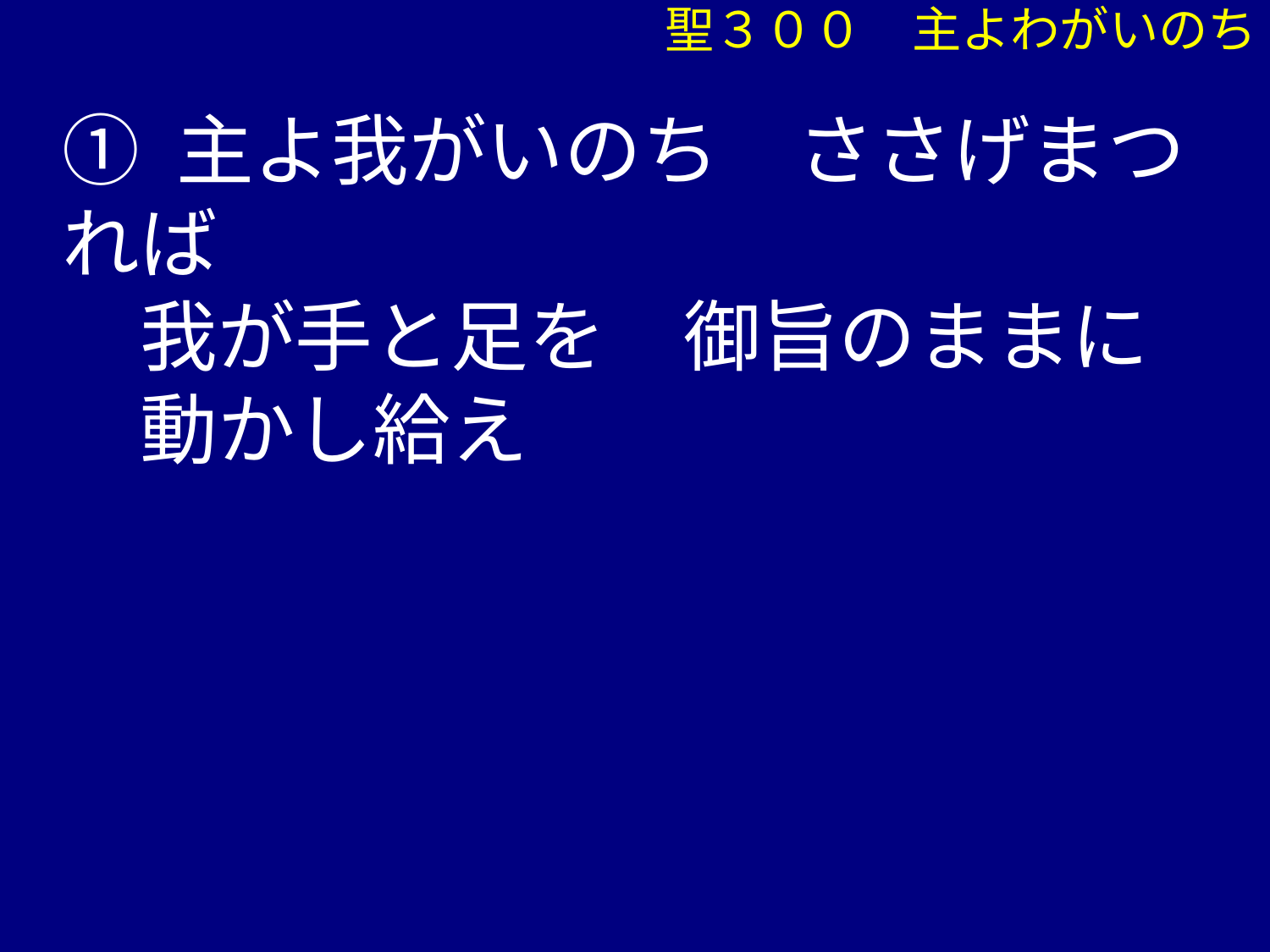

① 主よ我がいのち　ささげまつれば
　我が手と足を　御旨のままに
　動かし給え
聖３００　主よわがいのち